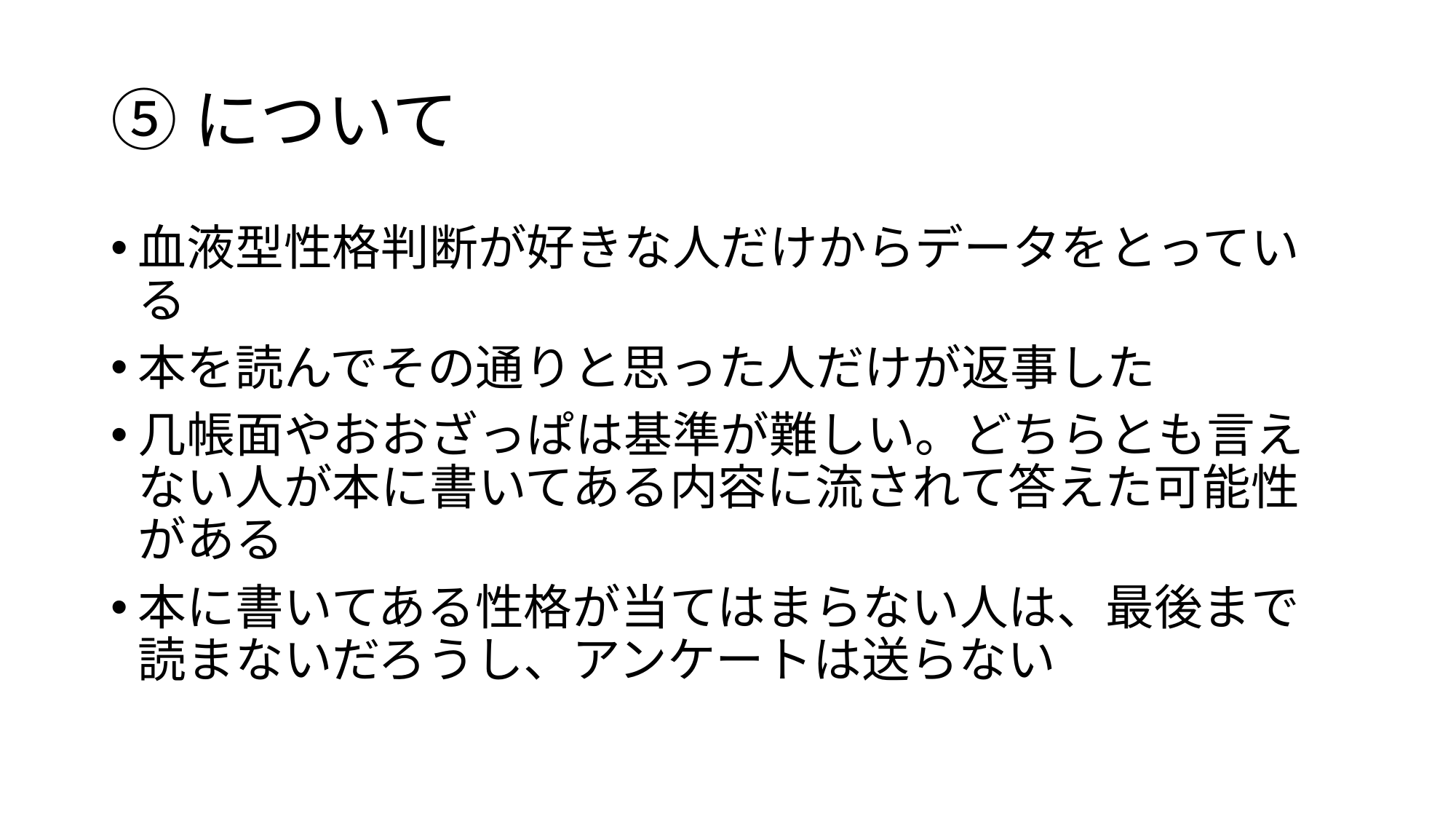

# ⑤について
血液型性格判断が好きな人だけからデータをとっている
本を読んでその通りと思った人だけが返事した
几帳面やおおざっぱは基準が難しい。どちらとも言えない人が本に書いてある内容に流されて答えた可能性がある
本に書いてある性格が当てはまらない人は、最後まで読まないだろうし、アンケートは送らない